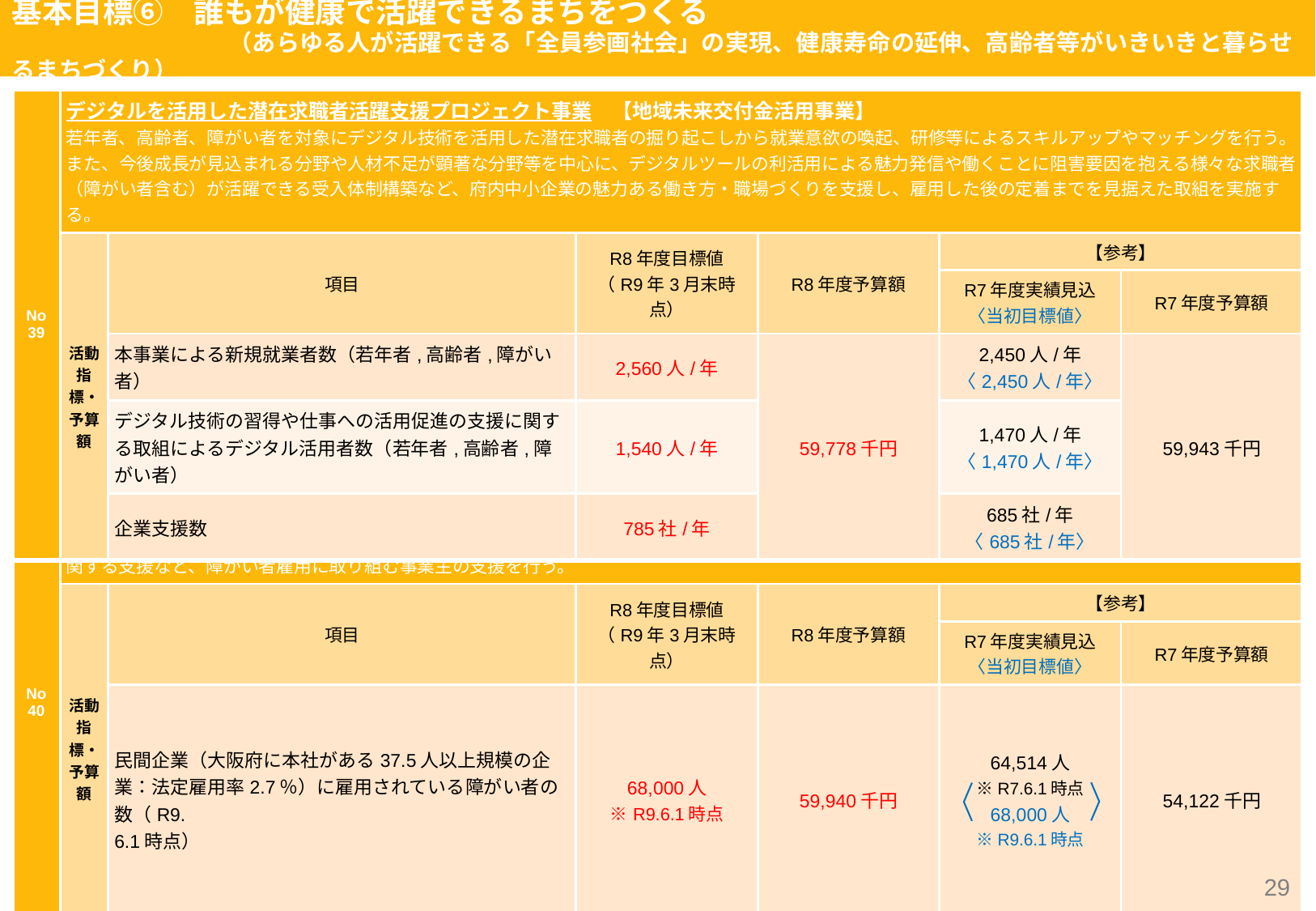

基本目標⑥　誰もが健康で活躍できるまちをつくる
　　　　　　　　     （あらゆる人が活躍できる「全員参画社会」の実現、健康寿命の延伸、高齢者等がいきいきと暮らせるまちづくり）
| No 39 | デジタルを活用した潜在求職者活躍支援プロジェクト事業　【地域未来交付金活用事業】 若年者、高齢者、障がい者を対象にデジタル技術を活用した潜在求職者の掘り起こしから就業意欲の喚起、研修等によるスキルアップやマッチングを行う。また、今後成長が見込まれる分野や人材不足が顕著な分野等を中心に、デジタルツールの利活用による魅力発信や働くことに阻害要因を抱える様々な求職者（障がい者含む）が活躍できる受入体制構築など、府内中小企業の魅力ある働き方・職場づくりを支援し、雇用した後の定着までを見据えた取組を実施する。 |  |  |  |  |  |
| --- | --- | --- | --- | --- | --- | --- |
|  | 活動指標・予算額 | 項目 | R8年度目標値 （R9年3月末時点） | R8年度予算額 | 【参考】 |  |
|  |  |  |  |  | R7年度実績見込 〈当初目標値〉 | R7年度予算額 |
|  |  | 本事業による新規就業者数（若年者,高齢者,障がい者） | 2,560人/年 | 59,778千円 | 2,450人/年 〈2,450人/年〉 | 59,943千円 |
|  |  | デジタル技術の習得や仕事への活用促進の支援に関する取組によるデジタル活用者数（若年者,高齢者,障がい者） | 1,540人/年 |  | 1,470人/年 〈1,470人/年〉 |  |
|  |  | 企業支援数 | 785社/年 |  | 685社/年 〈685社/年〉 |  |
| No 40 | 障がい者雇用の促進　【企業版ふるさと納税活用事業】 大阪府ハートフル条例に基づき、中小事業主等に対する雇用機会の拡大と職場定着を図るため、障がい者雇用に関する理解促進や、障がい者の職場定着に関する支援など、障がい者雇用に取り組む事業主の支援を行う。 |  |  |  |  |  |
| --- | --- | --- | --- | --- | --- | --- |
|  | 活動指標・予算額 | 項目 | R8年度目標値 （R9年3月末時点） | R8年度予算額 | 【参考】 |  |
|  |  |  |  |  | R7年度実績見込 〈当初目標値〉 | R7年度予算額 |
|  |  | 民間企業（大阪府に本社がある37.5人以上規模の企業：法定雇用率2.7％）に雇用されている障がい者の数（R9. 6.1時点） | 68,000人 ※R9.6.1時点 | 59,940千円 | 64,514人 ※R7.6.1時点 68,000人 ※R9.6.1時点 | 54,122千円 |

29